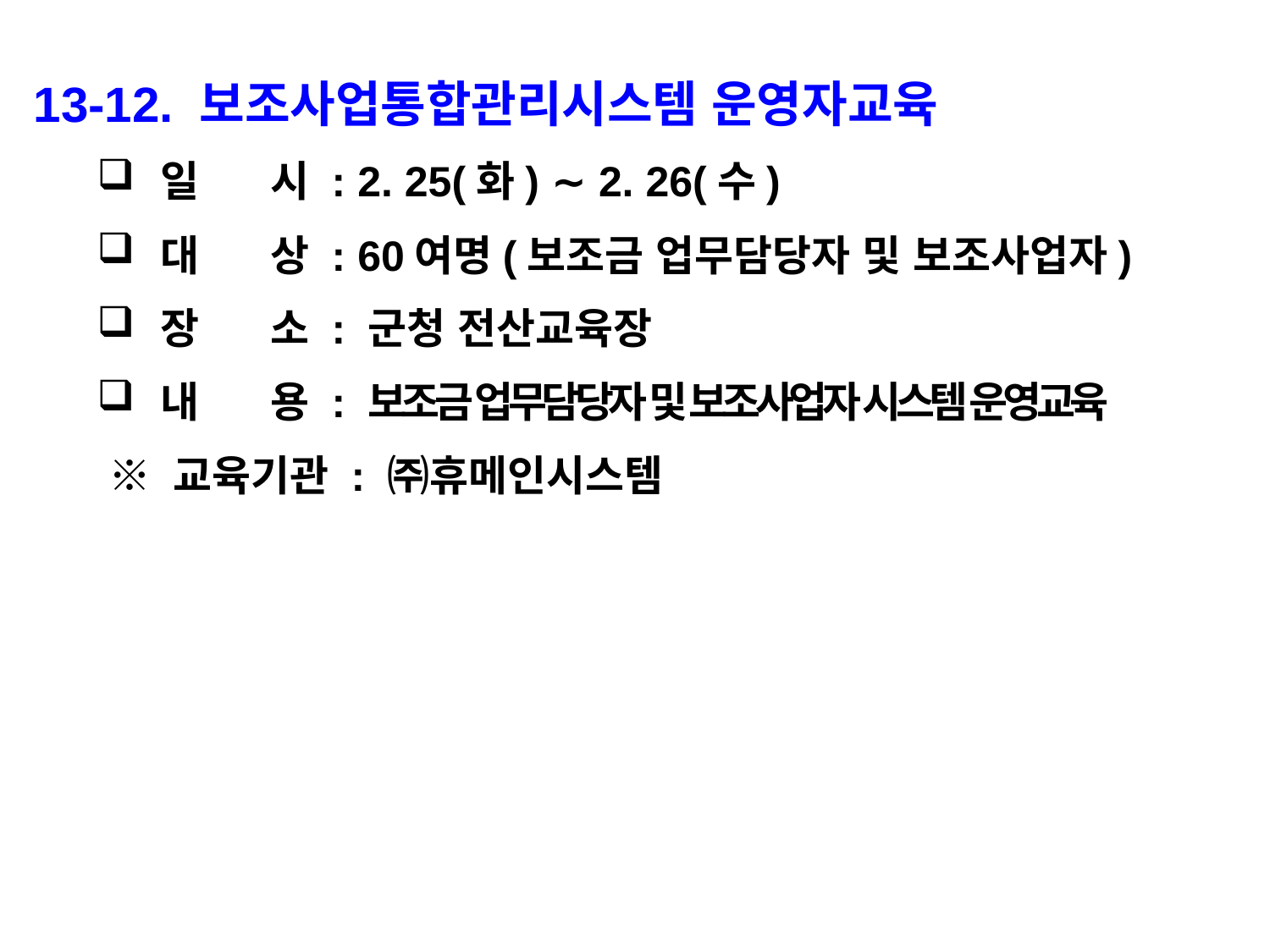

13-12. 보조사업통합관리시스템 운영자교육
일      시 : 2. 25(화) ∼ 2. 26(수)
대      상 : 60여명(보조금 업무담당자 및 보조사업자)
장      소 : 군청 전산교육장
내      용 : 보조금 업무담당자 및 보조사업자 시스템 운영교육
 ※ 교육기관 : ㈜휴메인시스템